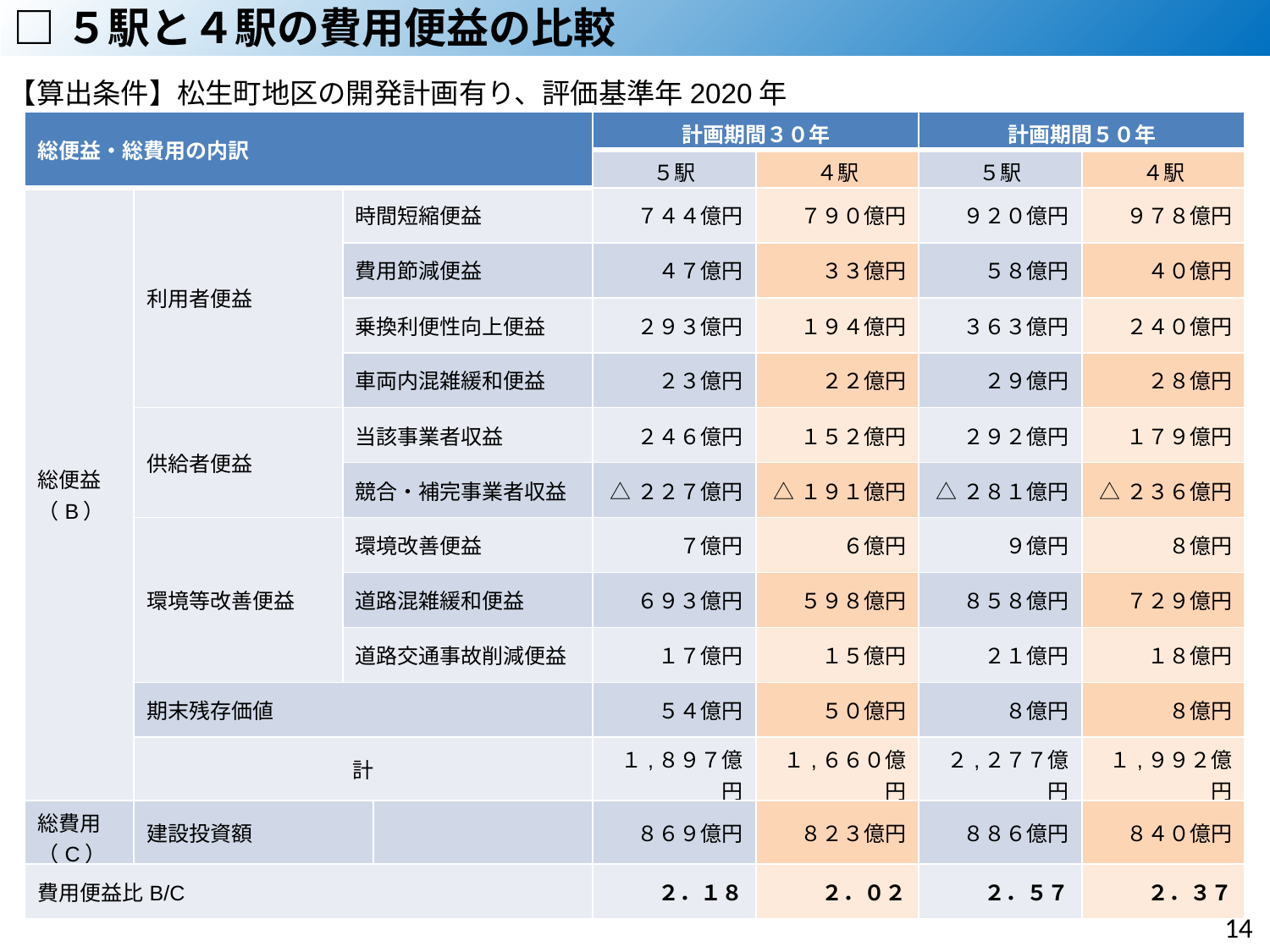

□５駅と４駅の費用便益の比較

【算出条件】松生町地区の開発計画有り、評価基準年2020年
| 総便益・総費用の内訳 |  |  |  | 計画期間３０年 |  | 計画期間５０年 |  |
| --- | --- | --- | --- | --- | --- | --- | --- |
|  |  |  |  | ５駅 | ４駅 | ５駅 | ４駅 |
| 総便益（B） | 利用者便益 | 時間短縮便益 |  | ７４４億円 | ７９０億円 | ９２０億円 | ９７８億円 |
|  |  | 費用節減便益 |  | ４７億円 | ３３億円 | ５８億円 | ４０億円 |
|  |  | 乗換利便性向上便益 |  | ２９３億円 | １９４億円 | ３６３億円 | ２４０億円 |
|  |  | 車両内混雑緩和便益 |  | ２３億円 | ２２億円 | ２９億円 | ２８億円 |
|  | 供給者便益 | 当該事業者収益 |  | ２４６億円 | １５２億円 | ２９２億円 | １７９億円 |
|  |  | 競合・補完事業者収益 |  | △２２７億円 | △１９１億円 | △２８１億円 | △２３６億円 |
|  | 環境等改善便益 | 環境改善便益 |  | ７億円 | ６億円 | ９億円 | ８億円 |
|  |  | 道路混雑緩和便益 |  | ６９３億円 | ５９８億円 | ８５８億円 | ７２９億円 |
|  |  | 道路交通事故削減便益 |  | １７億円 | １５億円 | ２１億円 | １８億円 |
|  | 期末残存価値 |  |  | ５４億円 | ５０億円 | ８億円 | ８億円 |
|  | 計 |  |  | １,８９７億円 | １,６６０億円 | ２,２７７億円 | １,９９２億円 |
| 総費用（C） | 建設投資額 |  |  | ８６９億円 | ８２３億円 | ８８６億円 | ８４０億円 |
| 費用便益比B/C |  |  |  | ２．１８ | ２．０２ | ２．５７ | ２．３７ |
14